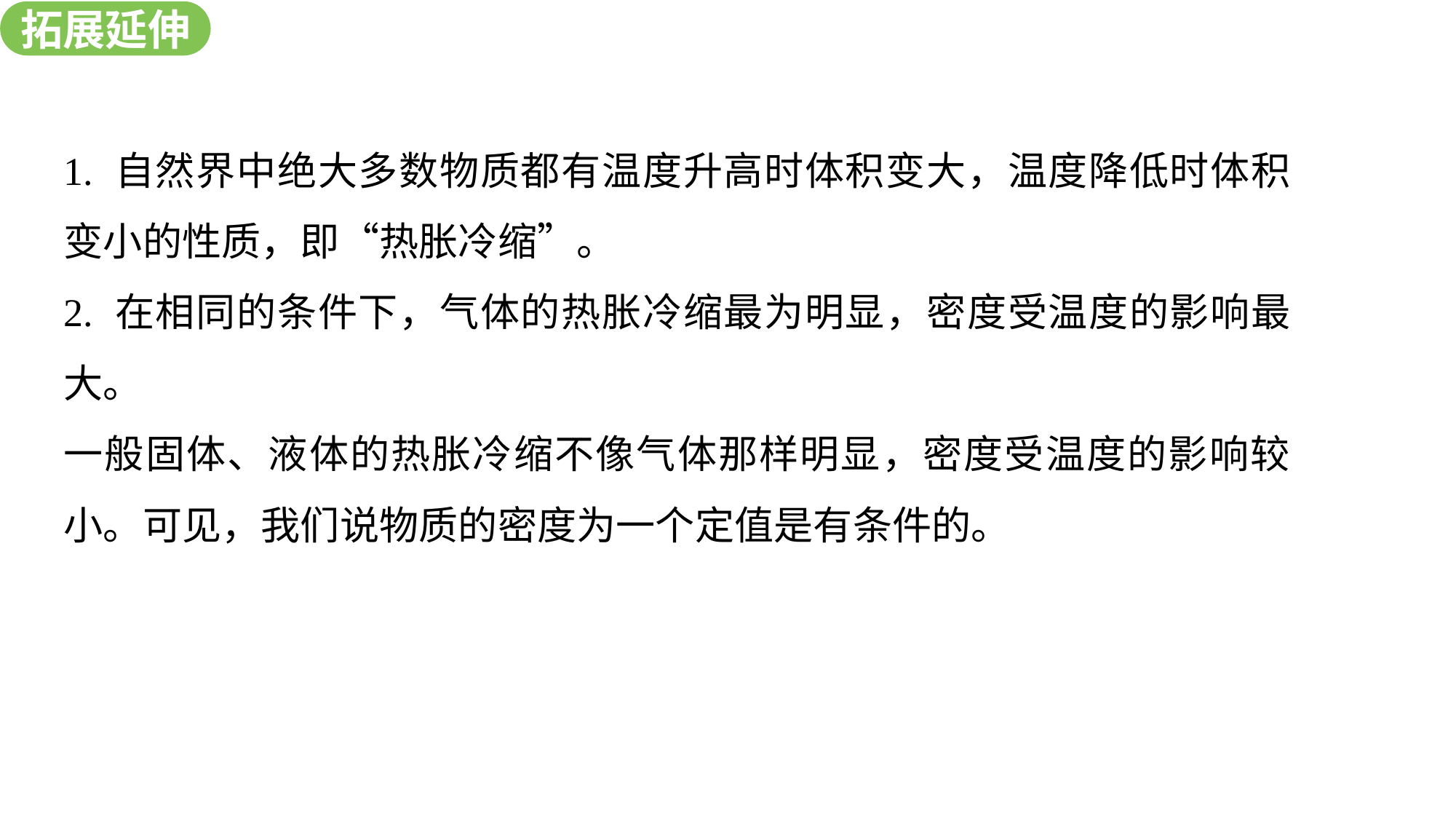

拓展延伸
新知探究
1. 自然界中绝大多数物质都有温度升高时体积变大，温度降低时体积变小的性质，即“热胀冷缩”。
2. 在相同的条件下，气体的热胀冷缩最为明显，密度受温度的影响最大。
一般固体、液体的热胀冷缩不像气体那样明显，密度受温度的影响较小。可见，我们说物质的密度为一个定值是有条件的。